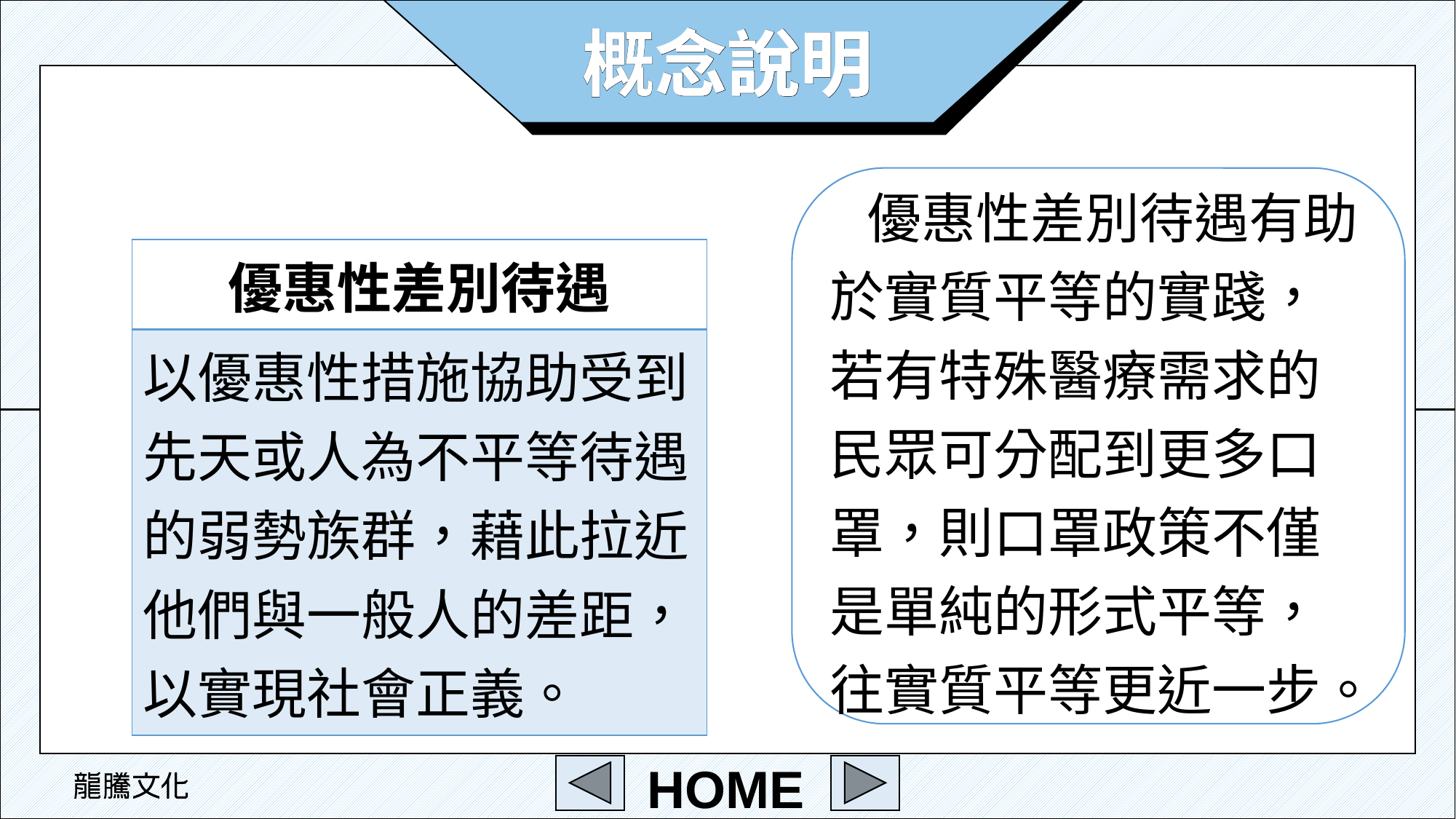

優惠性差別待遇有助於實質平等的實踐，若有特殊醫療需求的民眾可分配到更多口罩，則口罩政策不僅是單純的形式平等，往實質平等更近一步。
| 優惠性差別待遇 |
| --- |
| 以優惠性措施協助受到先天或人為不平等待遇的弱勢族群，藉此拉近他們與一般人的差距，以實現社會正義。 |